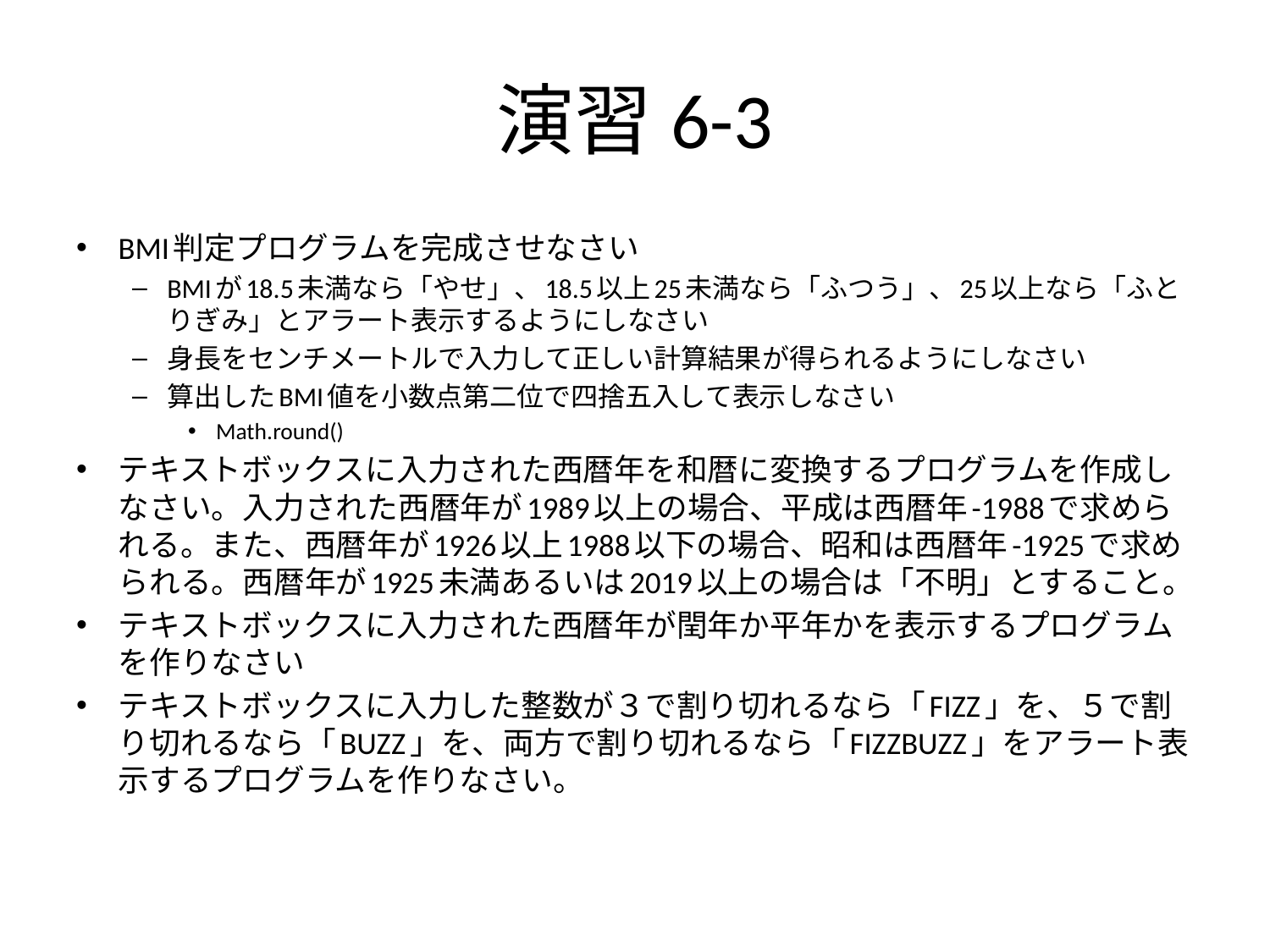

# 演習6-3
BMI判定プログラムを完成させなさい
BMIが18.5未満なら「やせ」、18.5以上25未満なら「ふつう」、25以上なら「ふとりぎみ」とアラート表示するようにしなさい
身長をセンチメートルで入力して正しい計算結果が得られるようにしなさい
算出したBMI値を小数点第二位で四捨五入して表示しなさい
Math.round()
テキストボックスに入力された西暦年を和暦に変換するプログラムを作成しなさい。入力された西暦年が1989以上の場合、平成は西暦年-1988で求められる。また、西暦年が1926以上1988以下の場合、昭和は西暦年-1925で求められる。西暦年が1925未満あるいは2019以上の場合は「不明」とすること。
テキストボックスに入力された西暦年が閏年か平年かを表示するプログラムを作りなさい
テキストボックスに入力した整数が３で割り切れるなら「FIZZ」を、５で割り切れるなら「BUZZ」を、両方で割り切れるなら「FIZZBUZZ」をアラート表示するプログラムを作りなさい。